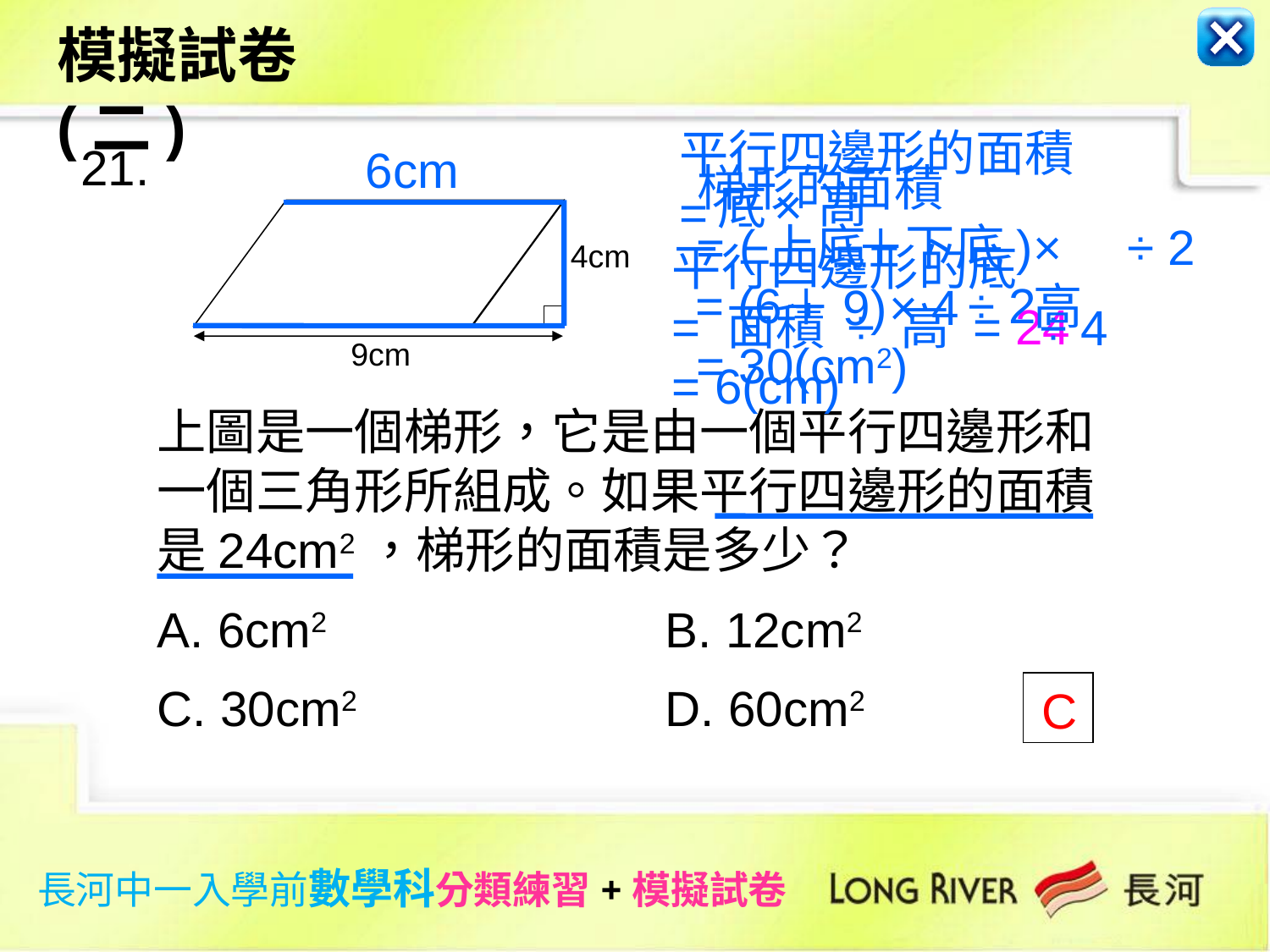

模擬試卷(二)
21.
平行四邊形的面積
=
6cm
梯形的面積
高
底
×

= (上底
＋下底)
× 高
÷ 2
平行四邊形的底
= 面積 ÷ 高 = 24
= 6(cm)
4cm
= (6
÷ 2
× 4
＋9)
÷ 4

9cm
= 30(cm2)

上圖是一個梯形，它是由一個平行四邊形和一個三角形所組成。如果平行四邊形的面積是24cm2，梯形的面積是多少？
A. 6cm2 		B. 12cm2
C. 30cm2 		D. 60cm2

 C